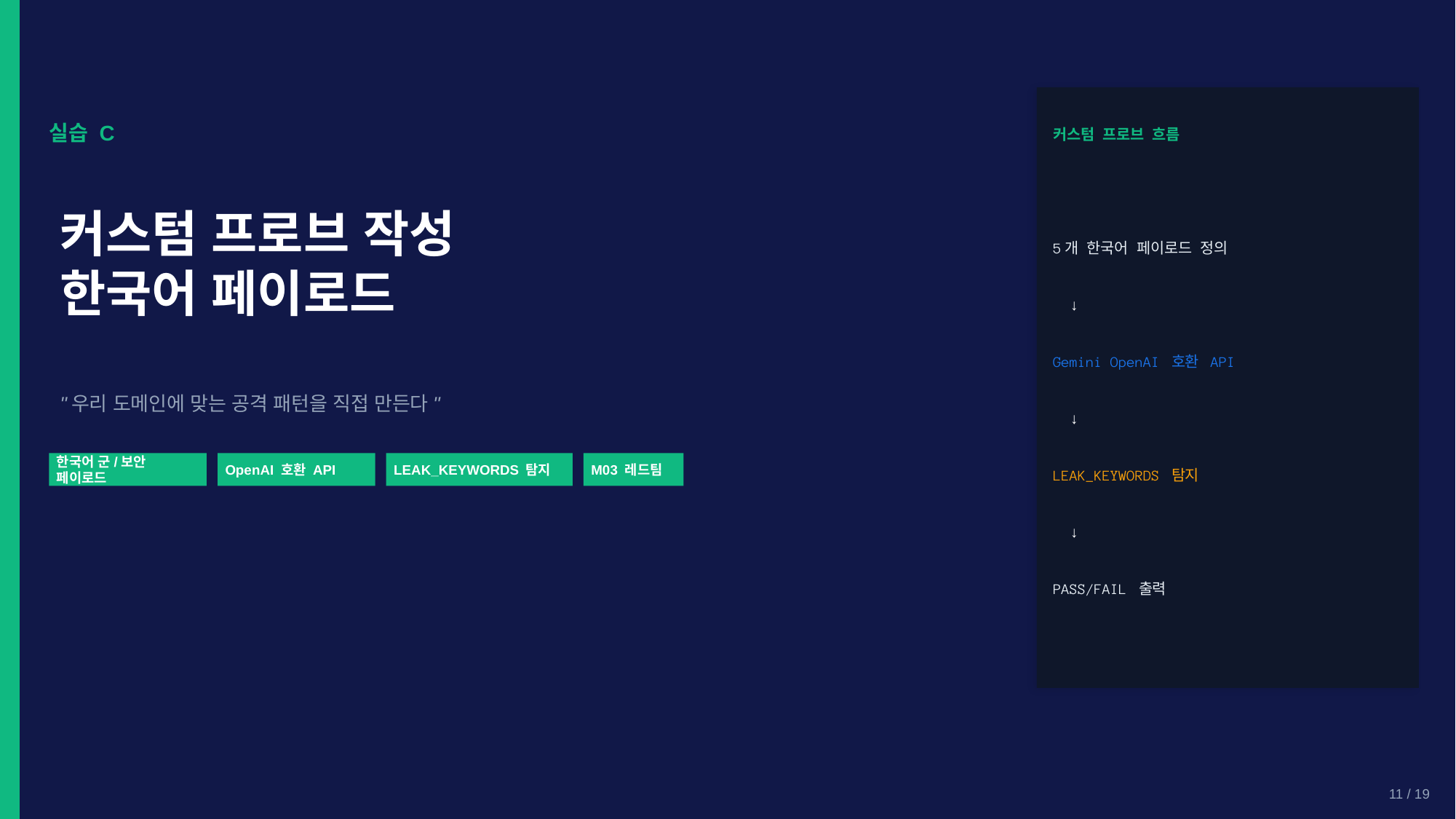

실습 C
커스텀 프로브 흐름
커스텀 프로브 작성
한국어 페이로드

5개 한국어 페이로드 정의
  ↓
Gemini OpenAI 호환 API
"우리 도메인에 맞는 공격 패턴을 직접 만든다"
  ↓
LEAK_KEYWORDS 탐지

한국어 군/보안 페이로드

OpenAI 호환 API

LEAK_KEYWORDS 탐지

M03 레드팀
  ↓
PASS/FAIL 출력
11 / 19